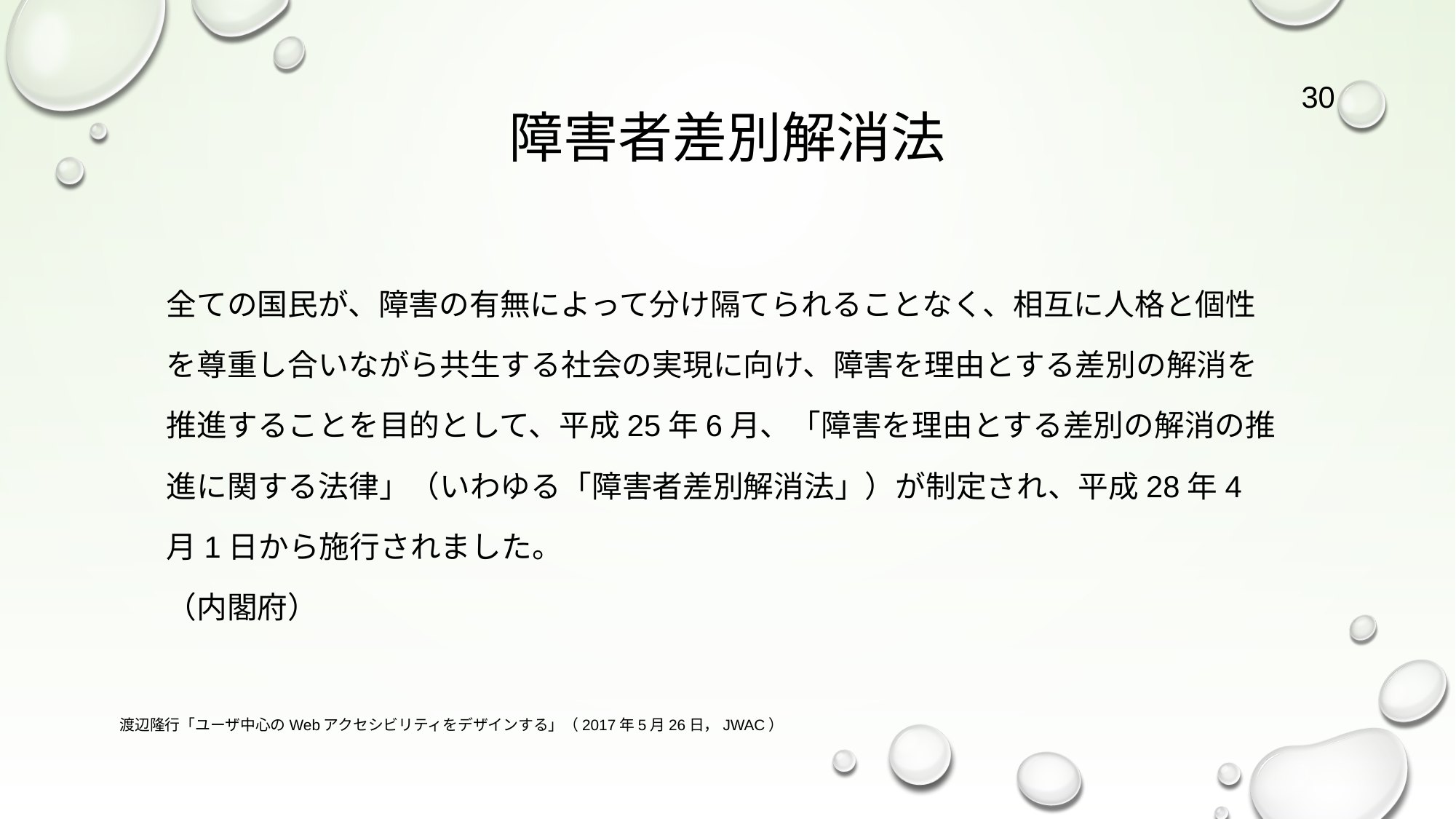

30
# 障害者差別解消法
全ての国民が、障害の有無によって分け隔てられることなく、相互に人格と個性を尊重し合いながら共生する社会の実現に向け、障害を理由とする差別の解消を推進することを目的として、平成25年6月、「障害を理由とする差別の解消の推進に関する法律」（いわゆる「障害者差別解消法」）が制定され、平成28年4月1日から施行されました。
（内閣府）
渡辺隆行「ユーザ中心のWebアクセシビリティをデザインする」（2017年5月26日，JWAC）